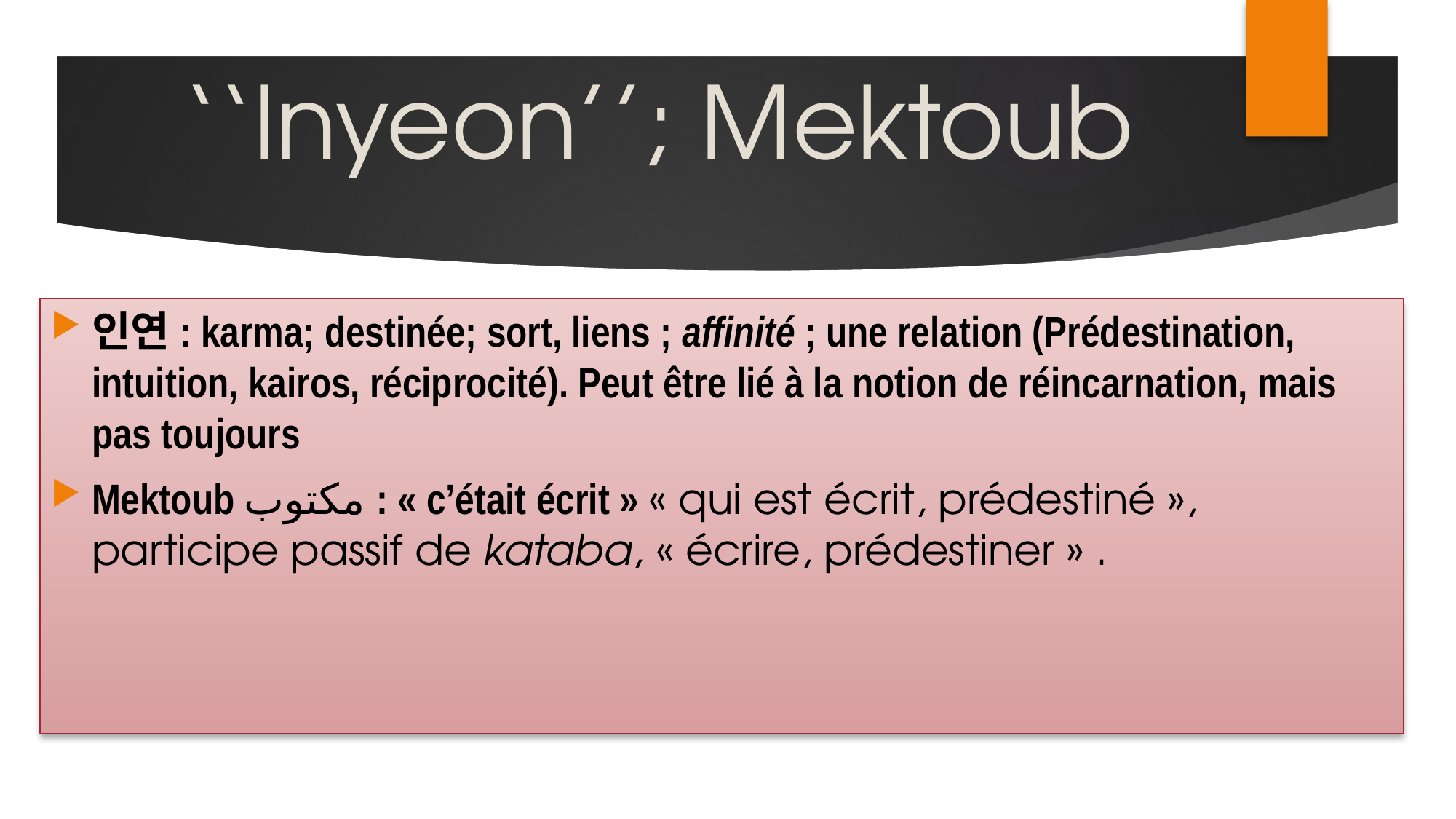

# ‘‘Inyeon’’; Mektoub
인연: karma; destinée; sort, liens ; affinité ; une relation (Prédestination, intuition, kairos, réciprocité). Peut être lié à la notion de réincarnation, mais pas toujours
Mektoub مكتوب : « c’était écrit » « qui est écrit, prédestiné », participe passif de kataba, « écrire, prédestiner » .